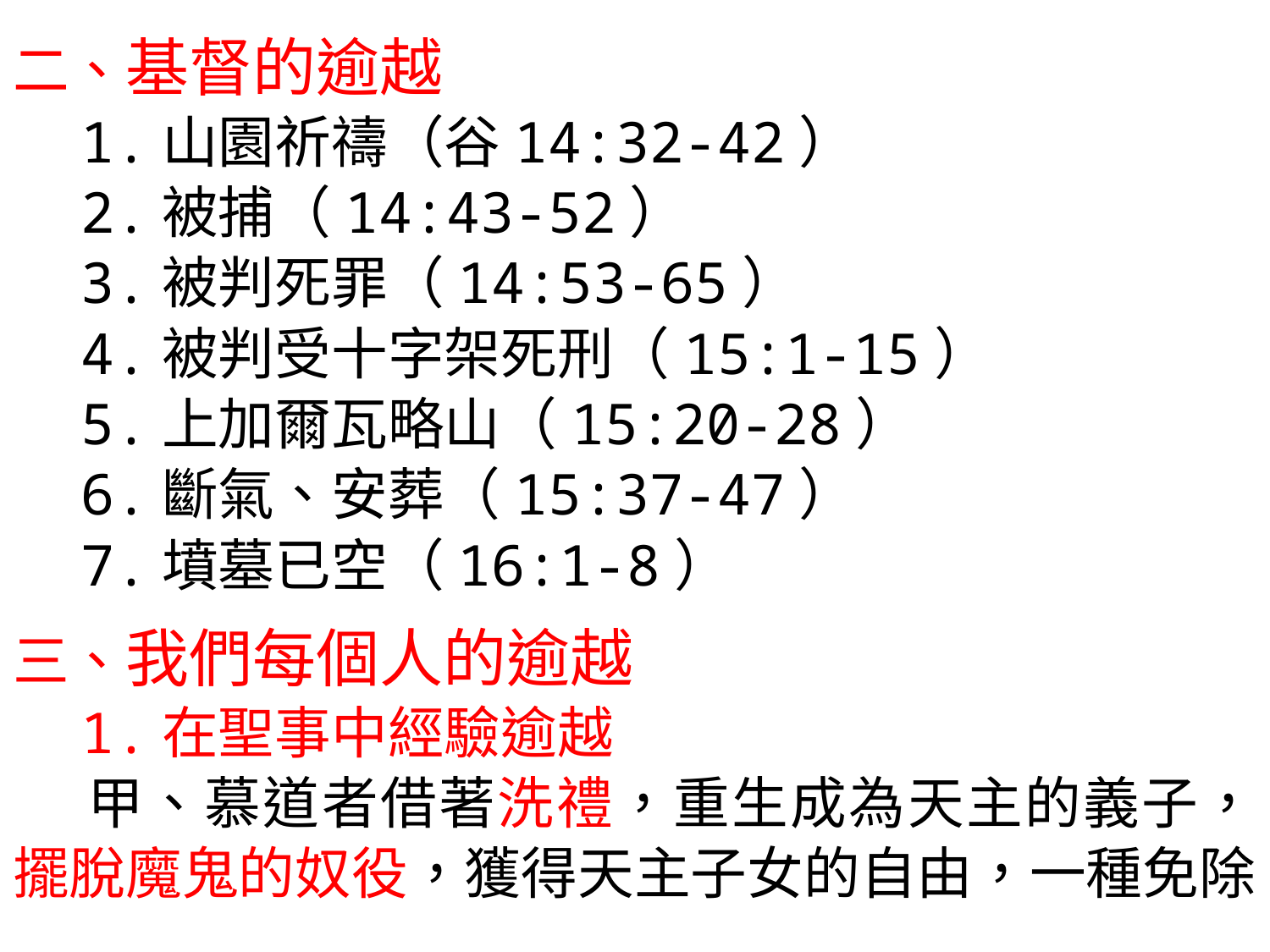

二、基督的逾越
  1.山園祈禱（谷14:32-42）
  2.被捕（14:43-52）
  3.被判死罪（14:53-65）
  4.被判受十字架死刑（15:1-15）
  5.上加爾瓦略山（15:20-28）
  6.斷氣、安葬（15:37-47）
  7.墳墓已空（16:1-8）
三、我們每個人的逾越
  1.在聖事中經驗逾越
    甲、慕道者借著洗禮，重生成為天主的義子，擺脫魔鬼的奴役，獲得天主子女的自由，一種免除